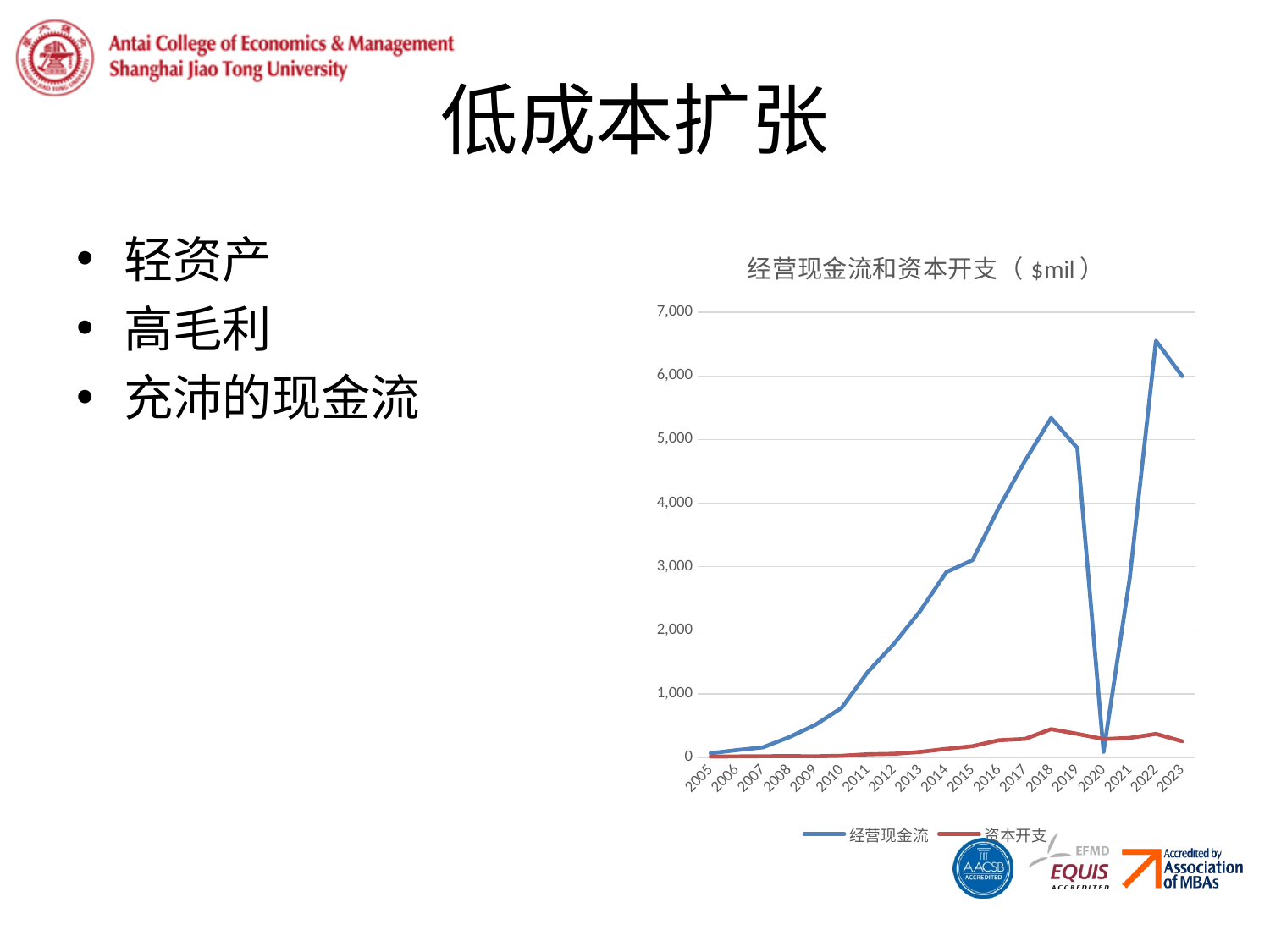

# 低成本扩张
轻资产
高毛利
充沛的现金流

### Chart: 经营现金流和资本开支（$mil）

| Category | 经营现金流 | 资本开支 |
|---|---|---|
| 2005 | 63.0 | 11.0 |
| 2006 | 112.0 | 13.0 |
| 2007 | 156.0 | 16.0 |
| 2008 | 316.0 | 18.0 |
| 2009 | 510.0 | 15.0 |
| 2010 | 777.0 | 23.0 |
| 2011 | 1342.0 | 47.0 |
| 2012 | 1786.0 | 55.0 |
| 2013 | 2301.0 | 84.0 |
| 2014 | 2914.0 | 132.0 |
| 2015 | 3102.0 | 174.0 |
| 2016 | 3925.0 | 268.0 |
| 2017 | 4662.0 | 288.0 |
| 2018 | 5338.0 | 442.0 |
| 2019 | 4865.0 | 368.0 |
| 2020 | 85.0 | 286.0 |
| 2021 | 2820.0 | 304.0 |
| 2022 | 6554.0 | 368.0 |
| 2023 | 5998.0 | 251.0 |